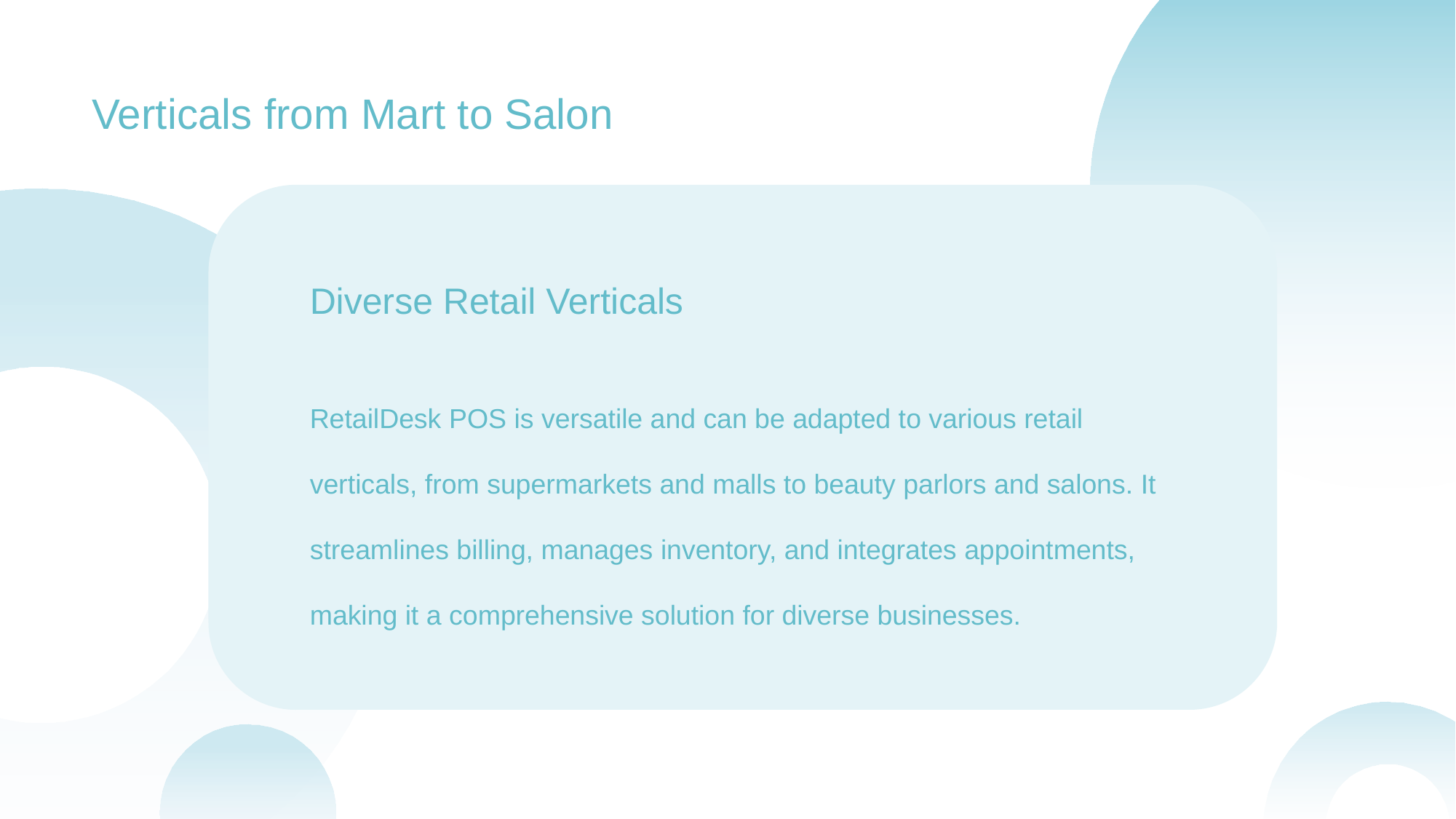

Verticals from Mart to Salon

Diverse Retail Verticals
RetailDesk POS is versatile and can be adapted to various retail verticals, from supermarkets and malls to beauty parlors and salons. It streamlines billing, manages inventory, and integrates appointments, making it a comprehensive solution for diverse businesses.
汇报人：xxx   汇报时间：x年x月x日